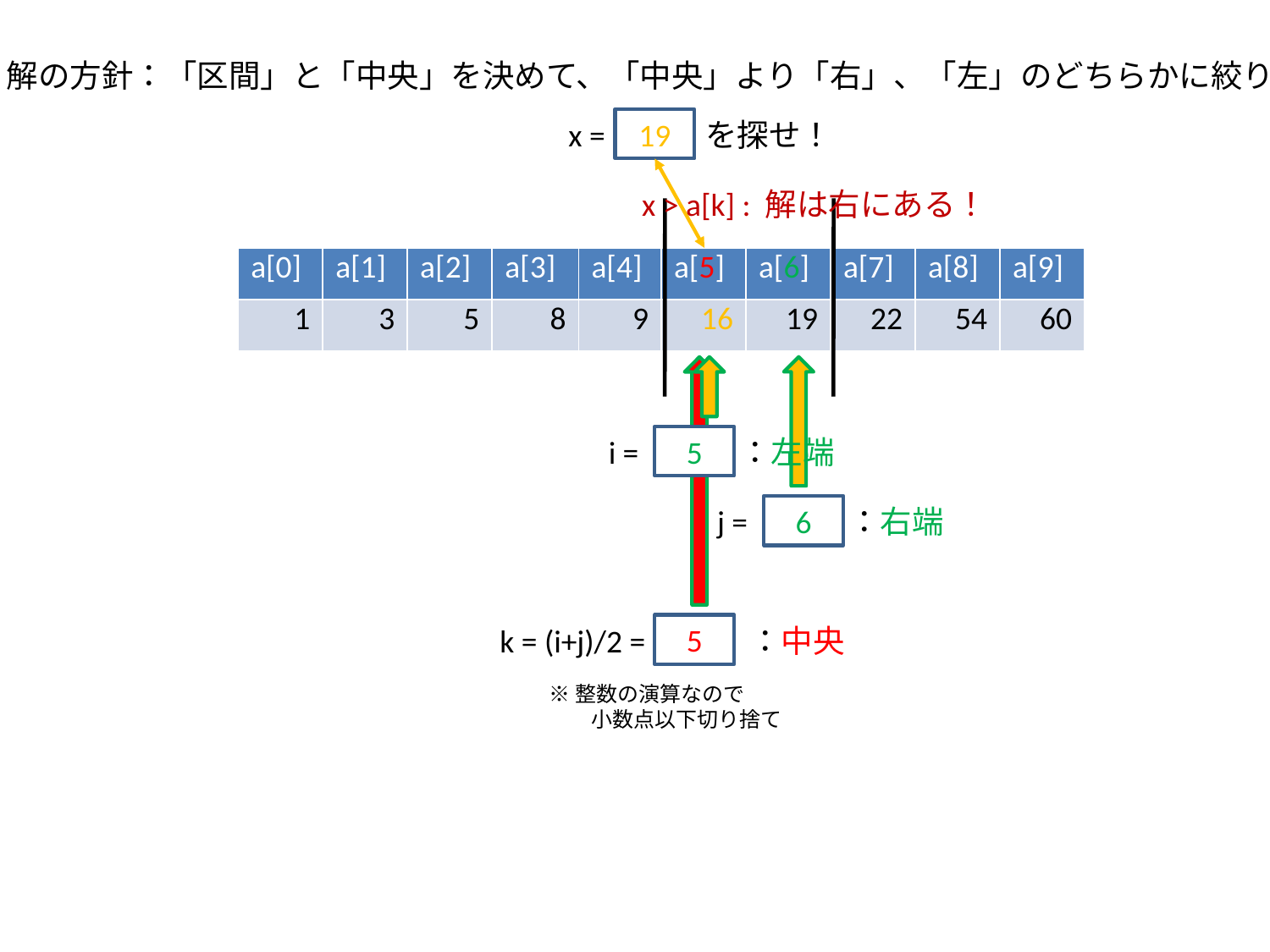

解の方針：「区間」と「中央」を決めて、「中央」より「右」、「左」のどちらかに絞り込む
x =
19
を探せ！
x > a[k] : 解は右にある！
| a[0] | a[1] | a[2] | a[3] | a[4] | a[5] | a[6] | a[7] | a[8] | a[9] |
| --- | --- | --- | --- | --- | --- | --- | --- | --- | --- |
| 1 | 3 | 5 | 8 | 9 | 16 | 19 | 22 | 54 | 60 |

i =
5
：左端
j =
6
：右端
k = (i+j)/2 =
5
：中央
※整数の演算なので
　　小数点以下切り捨て